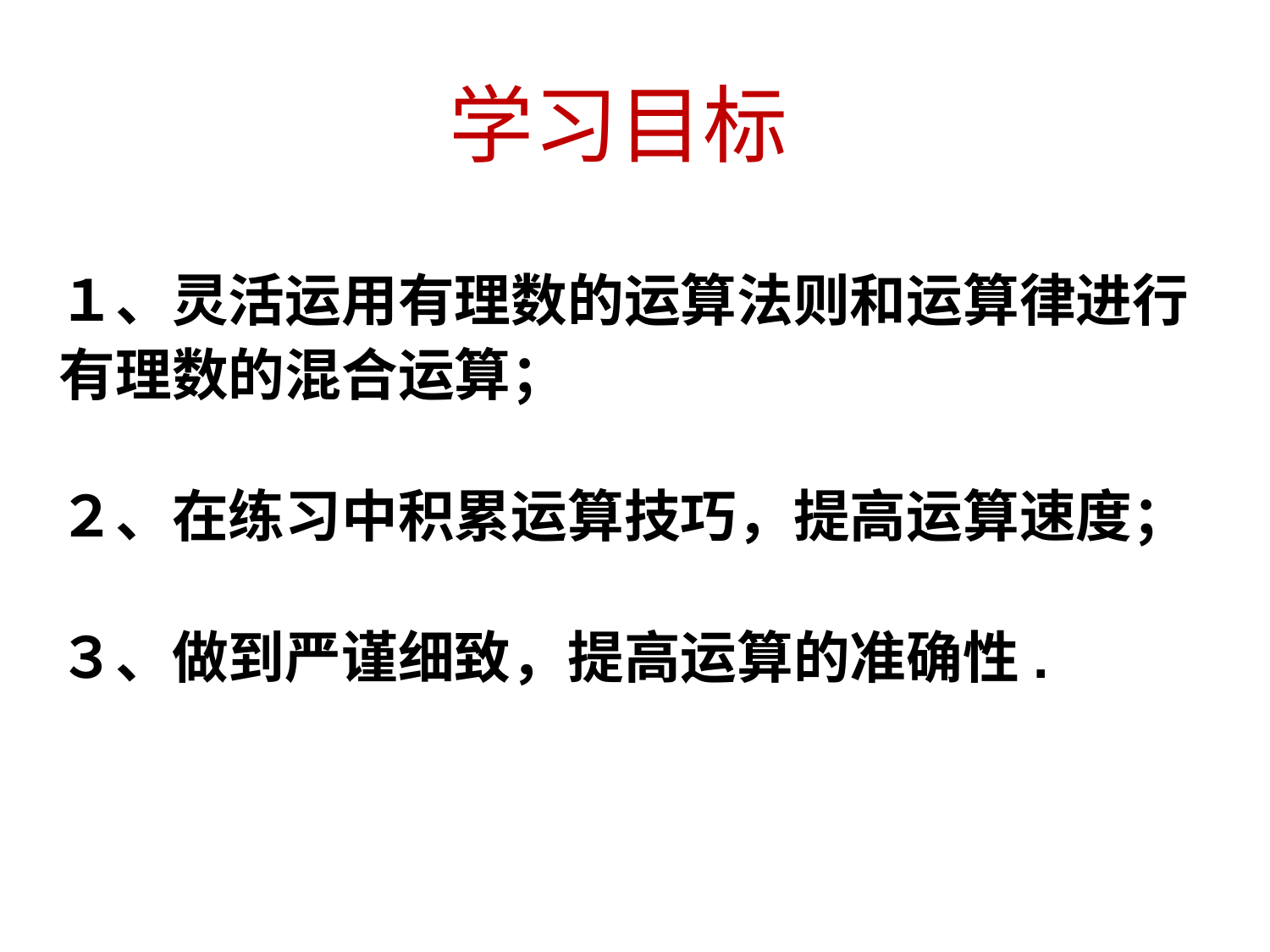

学习目标
１、灵活运用有理数的运算法则和运算律进行有理数的混合运算；
２、在练习中积累运算技巧，提高运算速度；
３、做到严谨细致，提高运算的准确性.